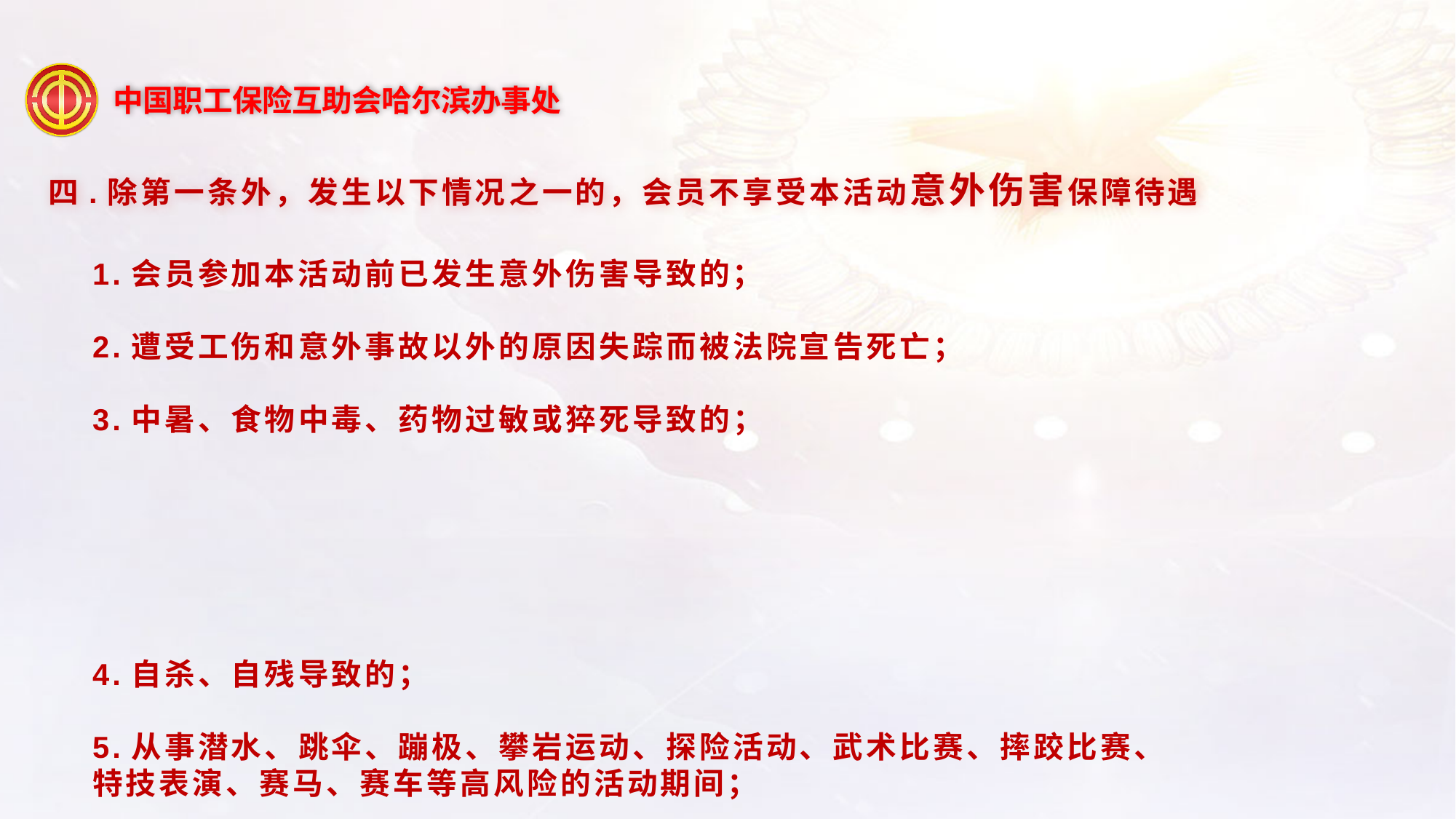

四.除第一条外，发生以下情况之一的，会员不享受本活动意外伤害保障待遇
1.会员参加本活动前已发生意外伤害导致的；
2.遭受工伤和意外事故以外的原因失踪而被法院宣告死亡；
3.中暑、食物中毒、药物过敏或猝死导致的；
4.自杀、自残导致的；
5.从事潜水、跳伞、蹦极、攀岩运动、探险活动、武术比赛、摔跤比赛、特技表演、赛马、赛车等高风险的活动期间；
6.其它非意外伤害原因导致的伤残或身故。